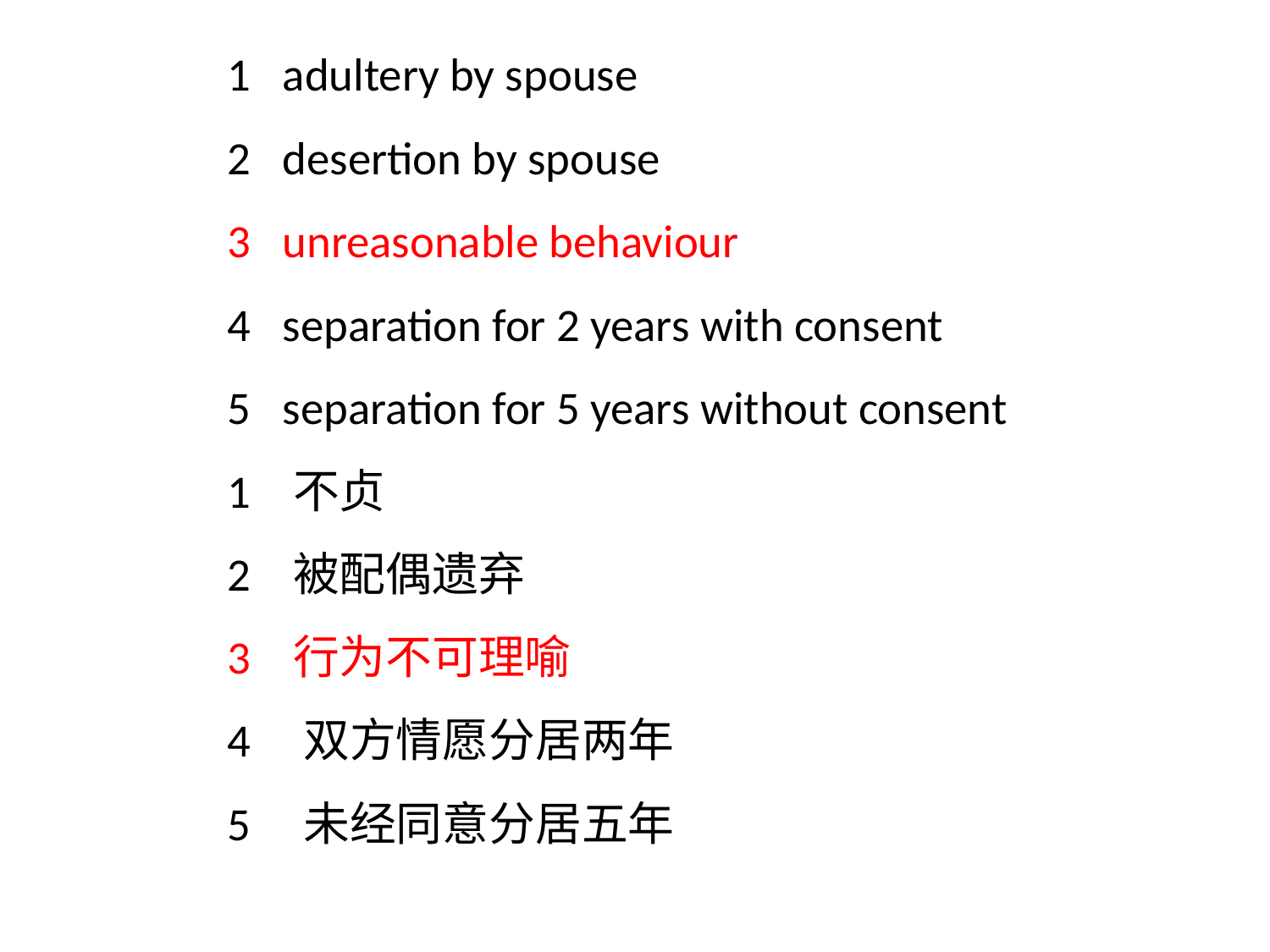

# 1   adultery by spouse 2   desertion by spouse 3   unreasonable behaviour 4   separation for 2 years with consent 5   separation for 5 years without consent 1   不贞 2   被配偶遗弃 3   行为不可理喻 4    双方情愿分居两年 5    未经同意分居五年